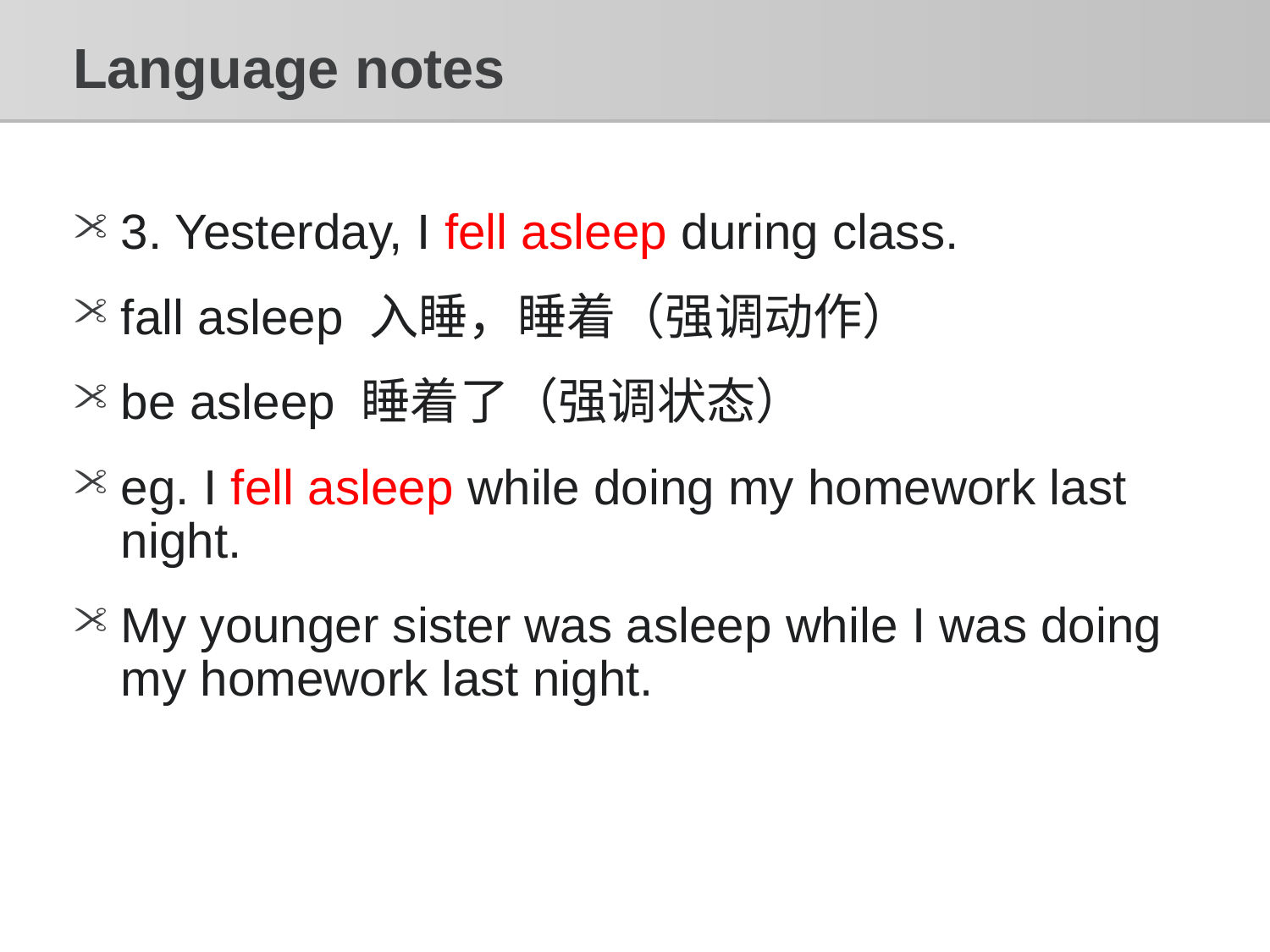

# Language notes
3. Yesterday, I fell asleep during class.
fall asleep 入睡，睡着（强调动作）
be asleep 睡着了（强调状态）
eg. I fell asleep while doing my homework last night.
My younger sister was asleep while I was doing my homework last night.